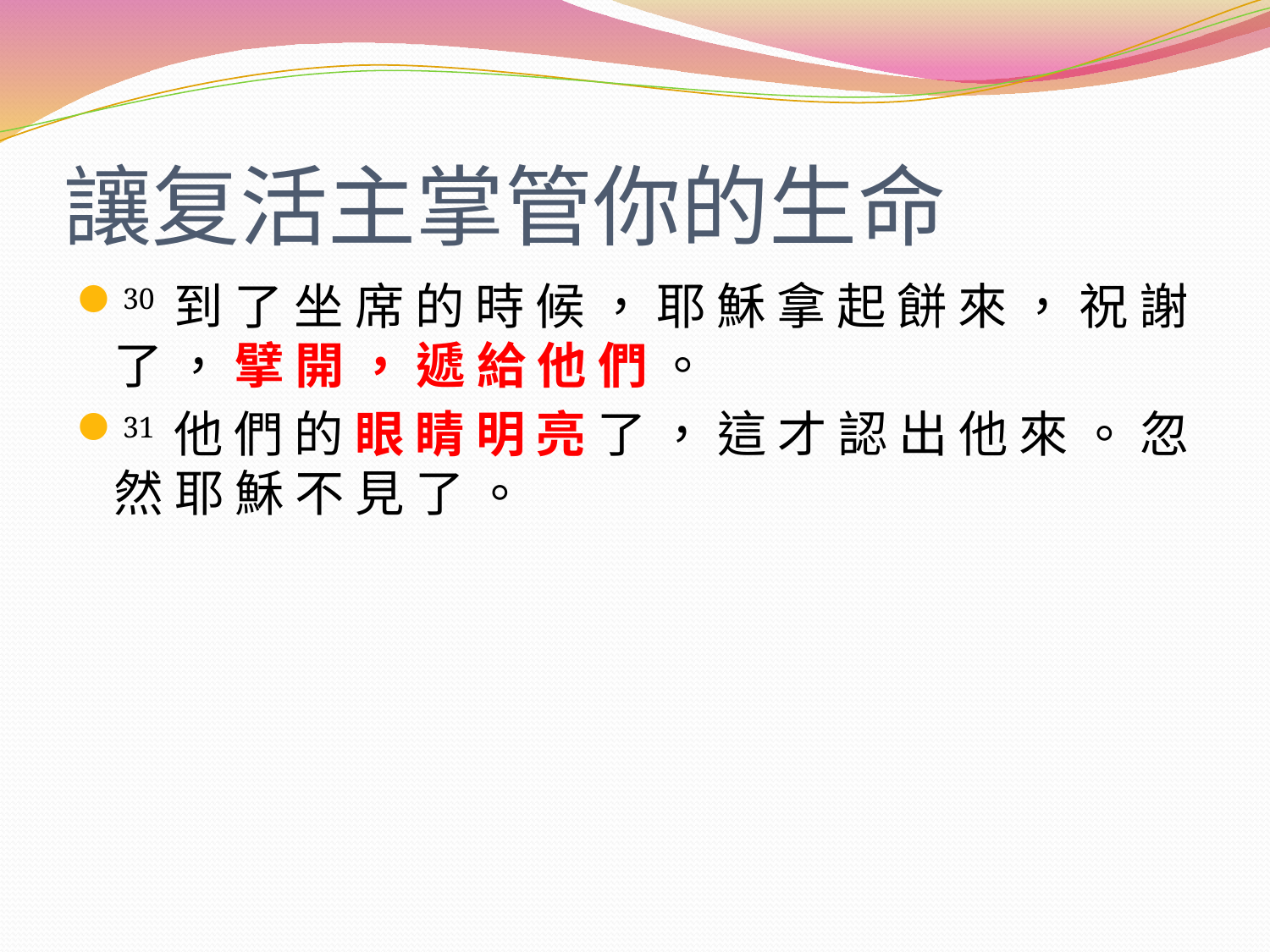

# 讓复活主掌管你的生命
30 到 了 坐 席 的 時 候 ， 耶 穌 拿 起 餅 來 ， 祝 謝 了 ， 擘 開 ， 遞 給 他 們 。
31 他 們 的 眼 睛 明 亮 了 ， 這 才 認 出 他 來 。 忽 然 耶 穌 不 見 了 。